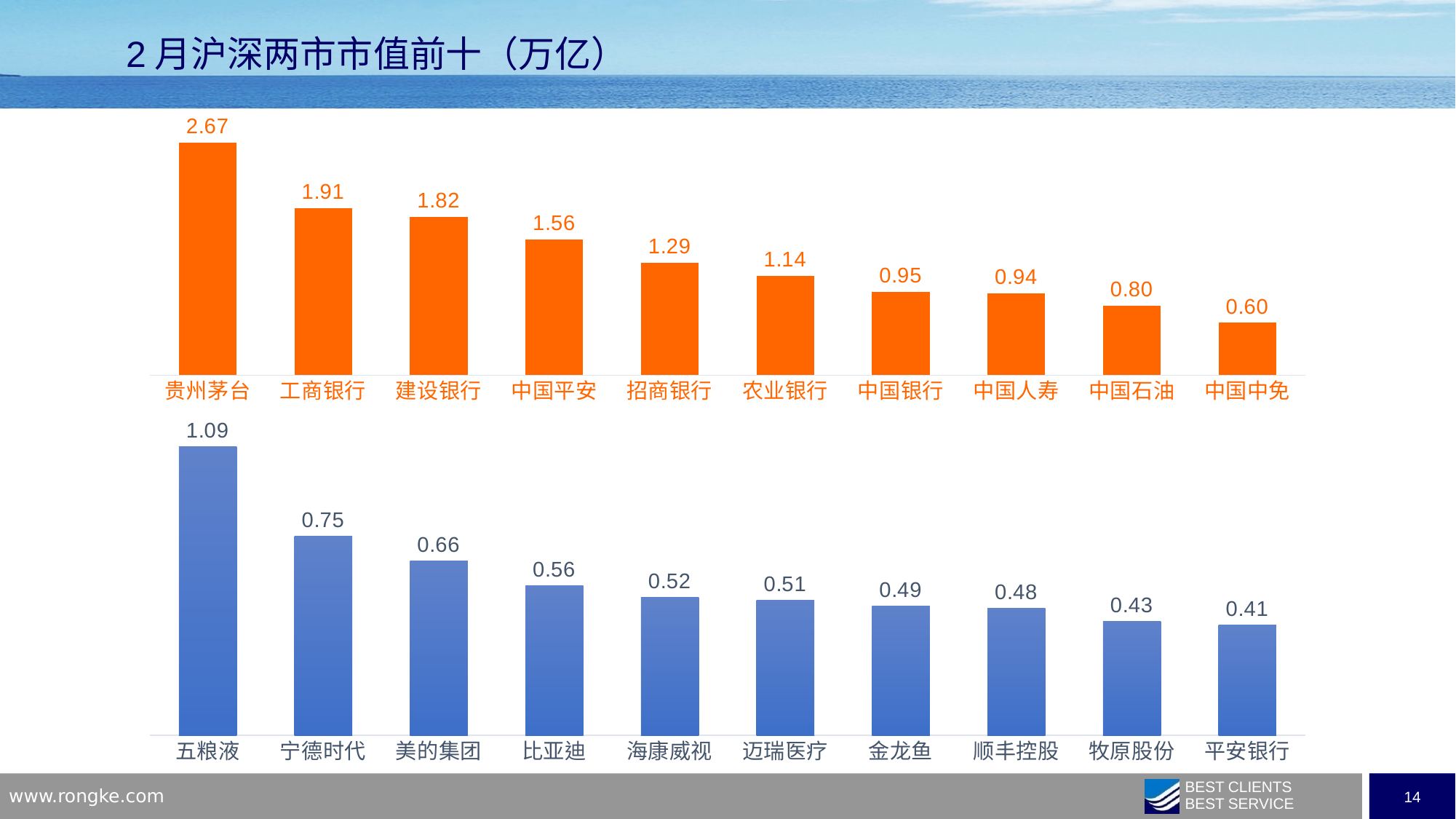

2月沪深两市市值前十（万亿）

### Chart

| Category |  |
|---|---|
| 贵州茅台 | 2.66663157 |
| 工商银行 | 1.9139016 |
| 建设银行 | 1.8150796999999999 |
| 中国平安 | 1.55711096 |
| 招商银行 | 1.28873411 |
| 农业银行 | 1.14094469 |
| 中国银行 | 0.95381644 |
| 中国人寿 | 0.9372576199999999 |
| 中国石油 | 0.7979714600000001 |
| 中国中免 | 0.60118674 |

### Chart

| Category |  |
|---|---|
| 五粮液 | 1.08685024 |
| 宁德时代 | 0.75062642 |
| 美的集团 | 0.6554168300000001 |
| 比亚迪 | 0.56441765 |
| 海康威视 | 0.51912026 |
| 迈瑞医疗 | 0.50815895 |
| 金龙鱼 | 0.48523244000000004 |
| 顺丰控股 | 0.47824399 |
| 牧原股份 | 0.42818772 |
| 平安银行 | 0.41489853000000004 |